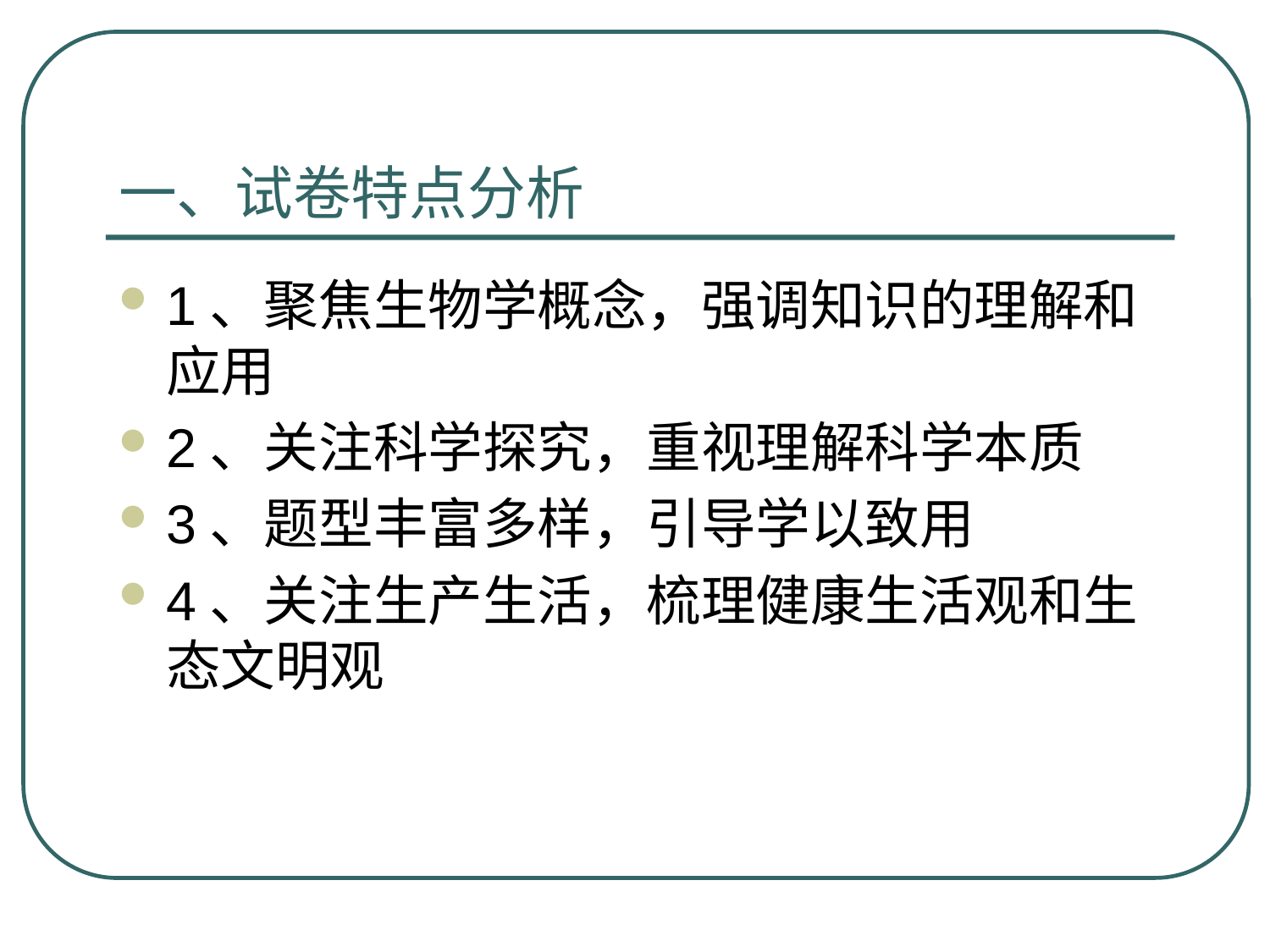

# 一、试卷特点分析
1、聚焦生物学概念，强调知识的理解和应用
2、关注科学探究，重视理解科学本质
3、题型丰富多样，引导学以致用
4、关注生产生活，梳理健康生活观和生态文明观